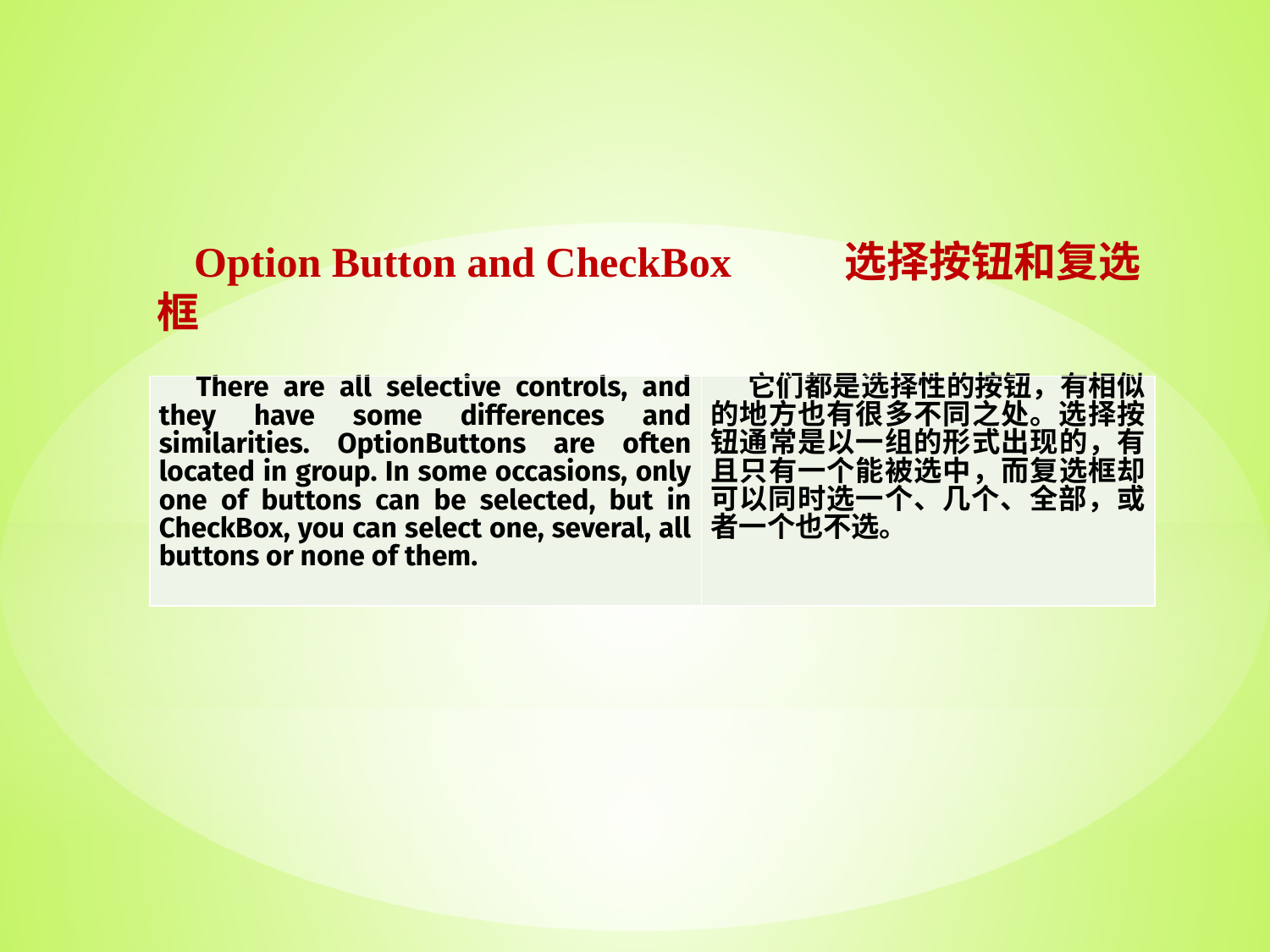

Option Button and CheckBox	    选择按钮和复选框
| There are all selective controls, and they have some differences and similarities. OptionButtons are often located in group. In some occasions, only one of buttons can be selected, but in CheckBox, you can select one, several, all buttons or none of them. | 它们都是选择性的按钮，有相似的地方也有很多不同之处。选择按钮通常是以一组的形式出现的，有且只有一个能被选中，而复选框却可以同时选一个、几个、全部，或者一个也不选。 |
| --- | --- |